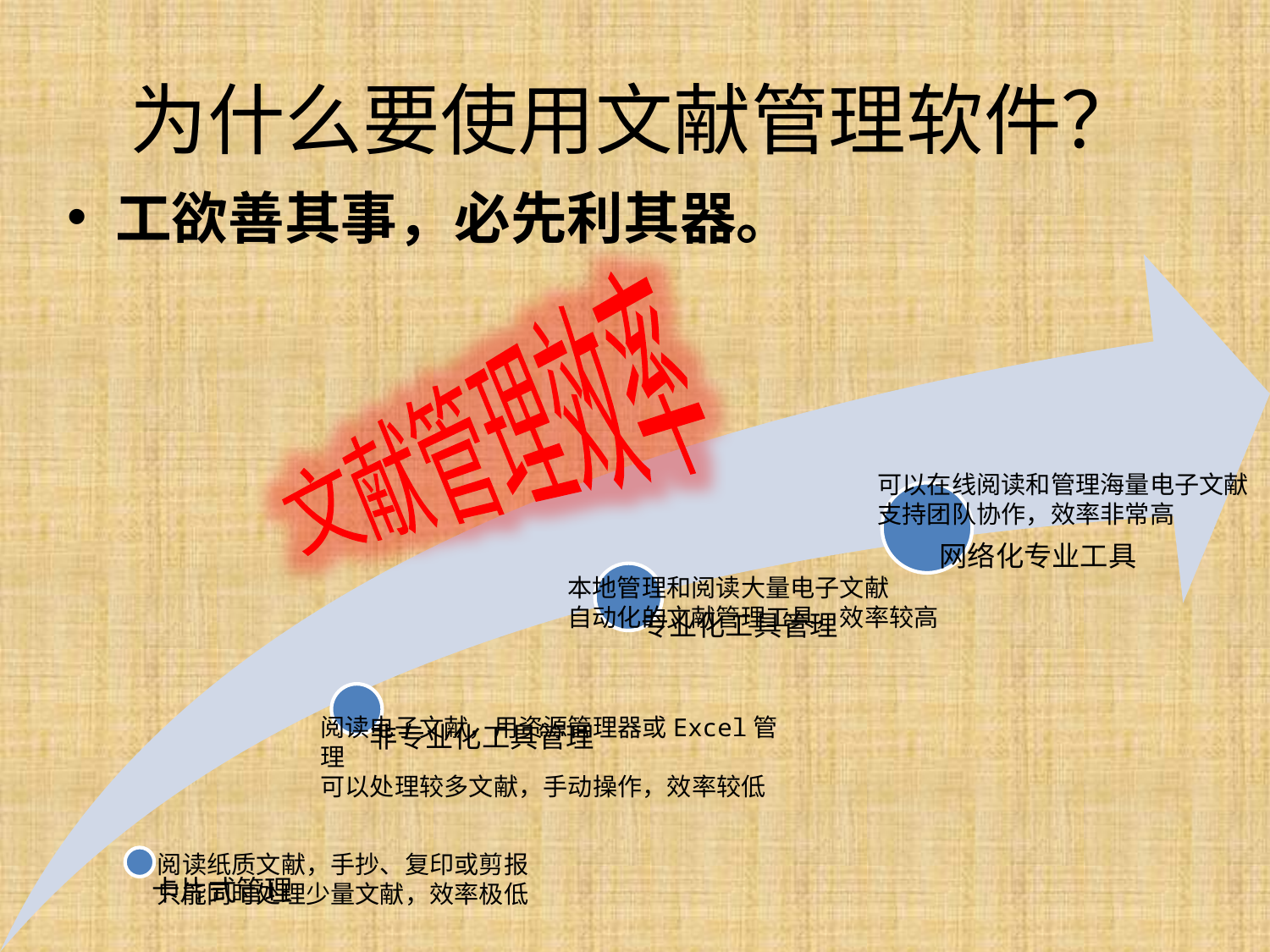

# 为什么要使用文献管理软件？
工欲善其事，必先利其器。

卡片式管理
非专业化工具管理
专业化工具管理
网络化专业工具
文献管理效率
可以在线阅读和管理海量电子文献
支持团队协作，效率非常高
本地管理和阅读大量电子文献
自动化的文献管理工具，效率较高
阅读电子文献，用资源管理器或Excel管理
可以处理较多文献，手动操作，效率较低
阅读纸质文献，手抄、复印或剪报
只能同时处理少量文献，效率极低